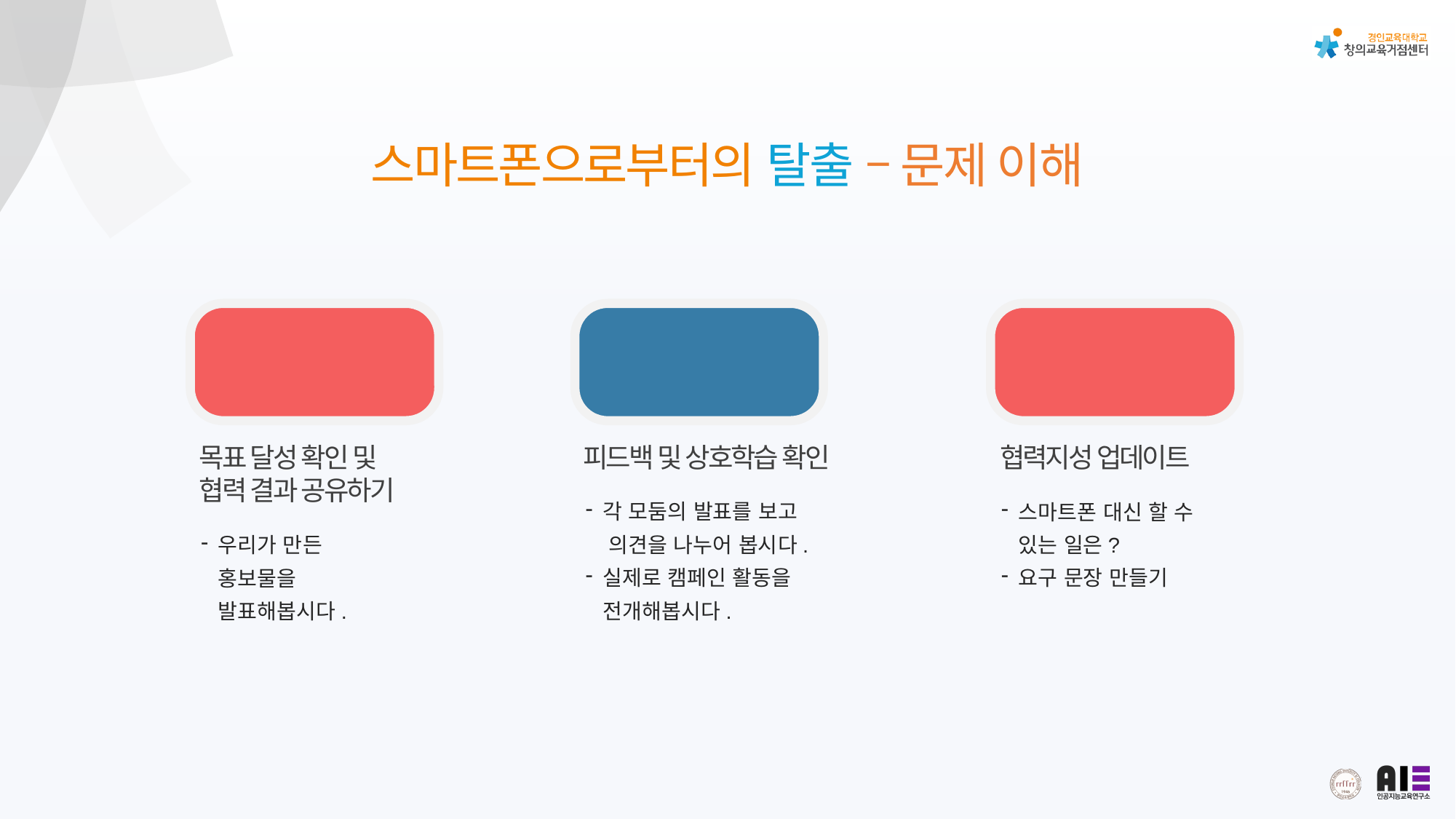

스마트폰으로부터의 탈출 – 문제 이해
01
목표 달성 확인 및
협력 결과 공유하기
우리가 만든 홍보물을 발표해봅시다.
02
피드백 및 상호학습 확인
각 모둠의 발표를 보고
   의견을 나누어 봅시다.
실제로 캠페인 활동을 전개해봅시다.
03
협력지성 업데이트
스마트폰 대신 할 수 있는 일은?
요구 문장 만들기